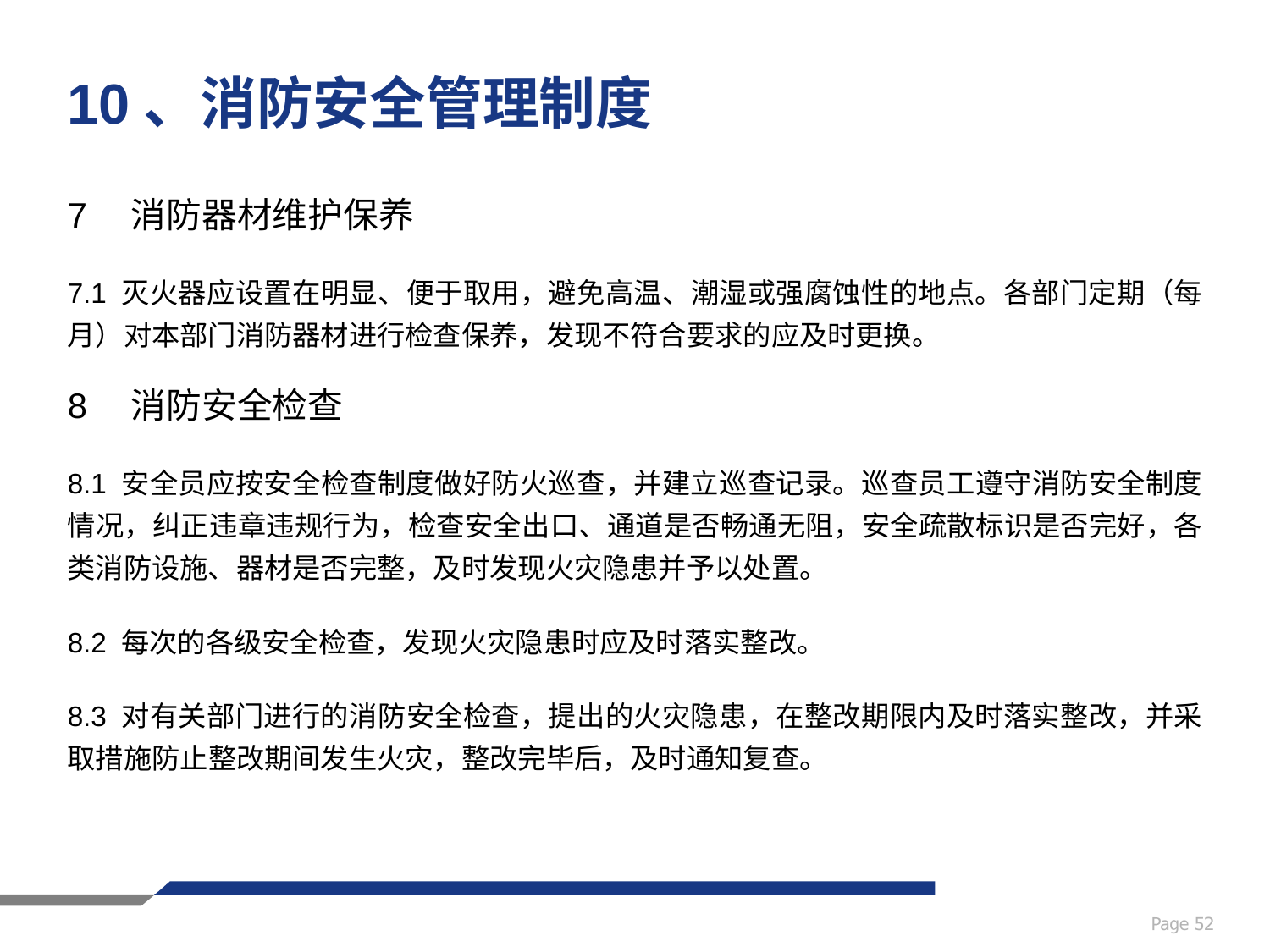

# 10、消防安全管理制度
7　消防器材维护保养
7.1 灭火器应设置在明显、便于取用，避免高温、潮湿或强腐蚀性的地点。各部门定期（每月）对本部门消防器材进行检查保养，发现不符合要求的应及时更换。
8　消防安全检查
8.1 安全员应按安全检查制度做好防火巡查，并建立巡查记录。巡查员工遵守消防安全制度情况，纠正违章违规行为，检查安全出口、通道是否畅通无阻，安全疏散标识是否完好，各类消防设施、器材是否完整，及时发现火灾隐患并予以处置。
8.2 每次的各级安全检查，发现火灾隐患时应及时落实整改。
8.3 对有关部门进行的消防安全检查，提出的火灾隐患，在整改期限内及时落实整改，并采取措施防止整改期间发生火灾，整改完毕后，及时通知复查。

Page 52